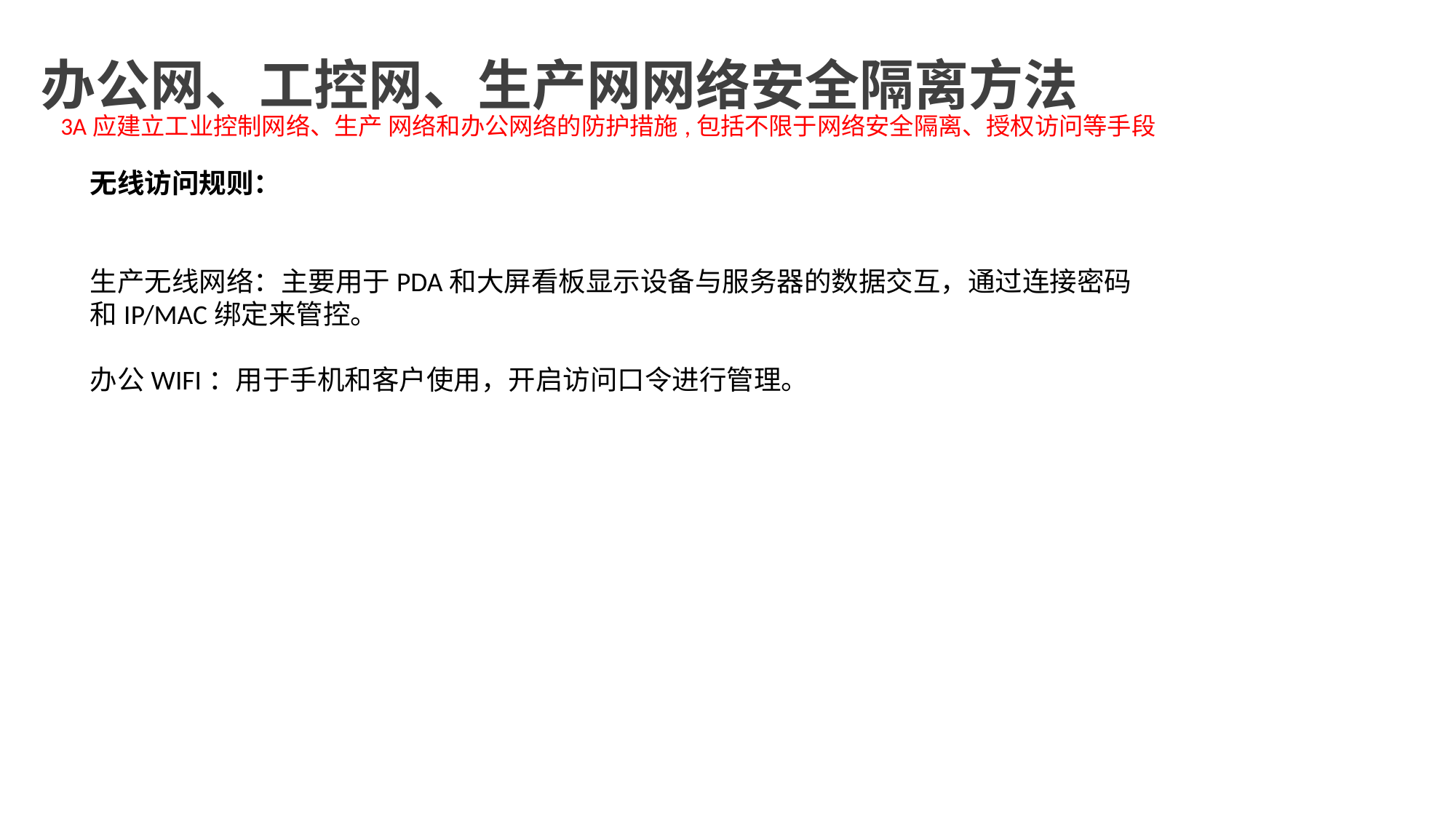

# 办公网、工控网、生产网网络安全隔离方法
3A应建立工业控制网络、生产 网络和办公网络的防护措施,包括不限于网络安全隔离、授权访问等手段

无线访问规则：

生产无线网络：主要用于PDA和大屏看板显示设备与服务器的数据交互，通过连接密码和IP/MAC绑定来管控。

办公WIFI：用于手机和客户使用，开启访问口令进行管理。